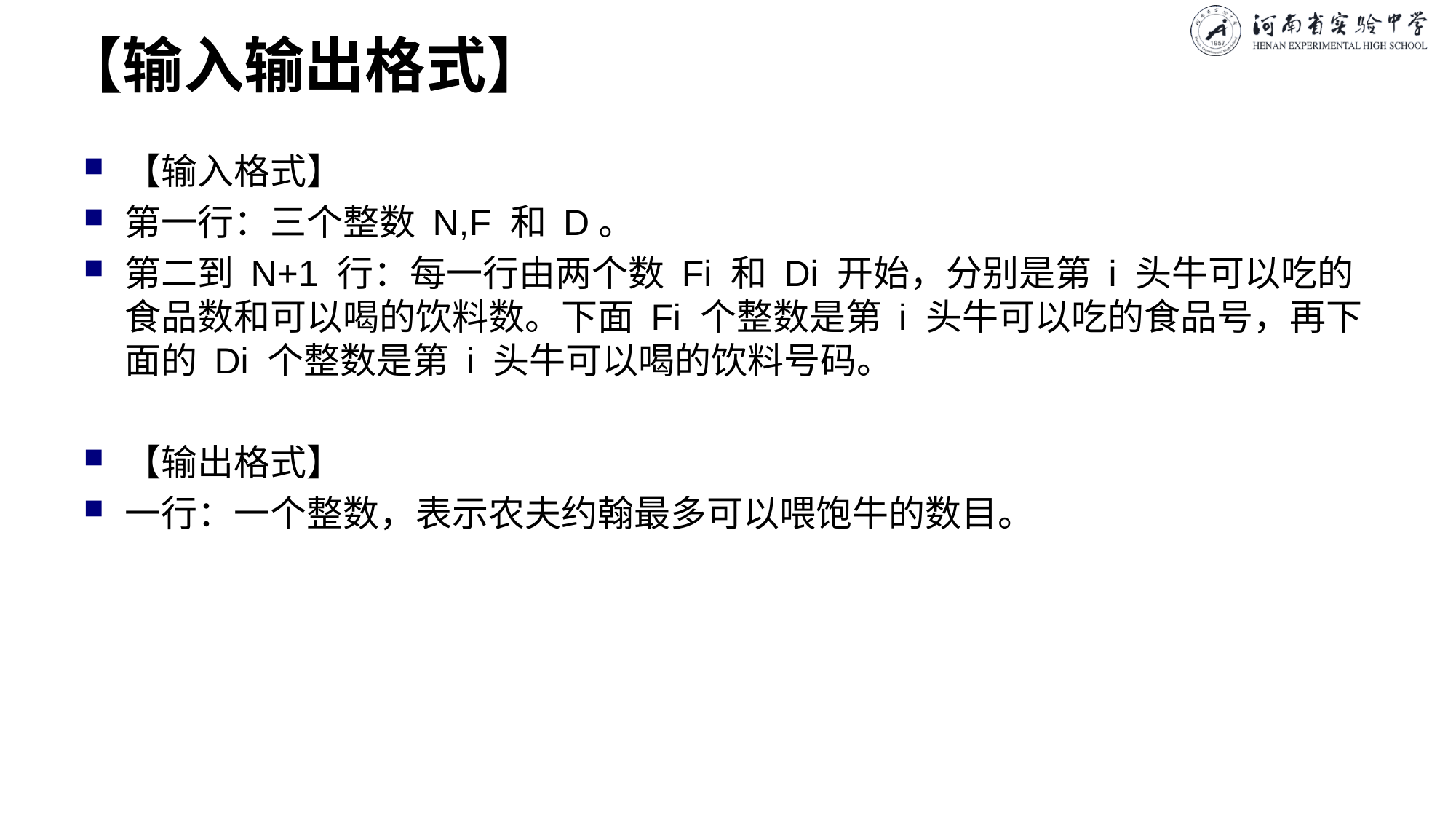

# 【输入输出格式】
【输入格式】
第一行：三个整数 N,F 和 D。
第二到 N+1 行：每一行由两个数 Fi 和 Di 开始，分别是第 i 头牛可以吃的食品数和可以喝的饮料数。下面 Fi 个整数是第 i 头牛可以吃的食品号，再下面的 Di 个整数是第 i 头牛可以喝的饮料号码。

【输出格式】
一行：一个整数，表示农夫约翰最多可以喂饱牛的数目。